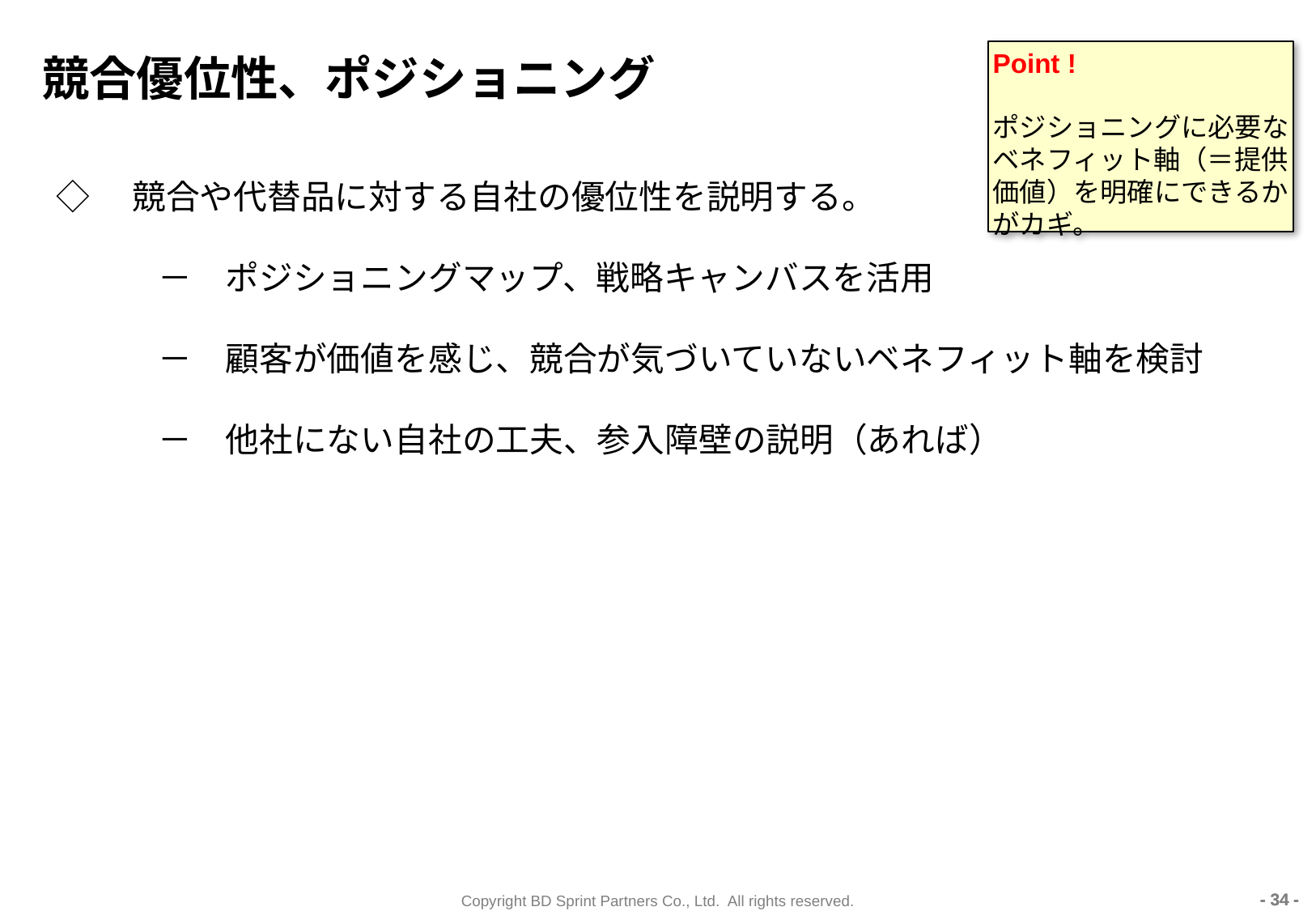

# 競合優位性、ポジショニング
Point !

ポジショニングに必要なベネフィット軸（＝提供価値）を明確にできるかがカギ。
◇　競合や代替品に対する自社の優位性を説明する。

　　　－　ポジショニングマップ、戦略キャンバスを活用

　　　－　顧客が価値を感じ、競合が気づいていないベネフィット軸を検討

　　　－　他社にない自社の工夫、参入障壁の説明（あれば）